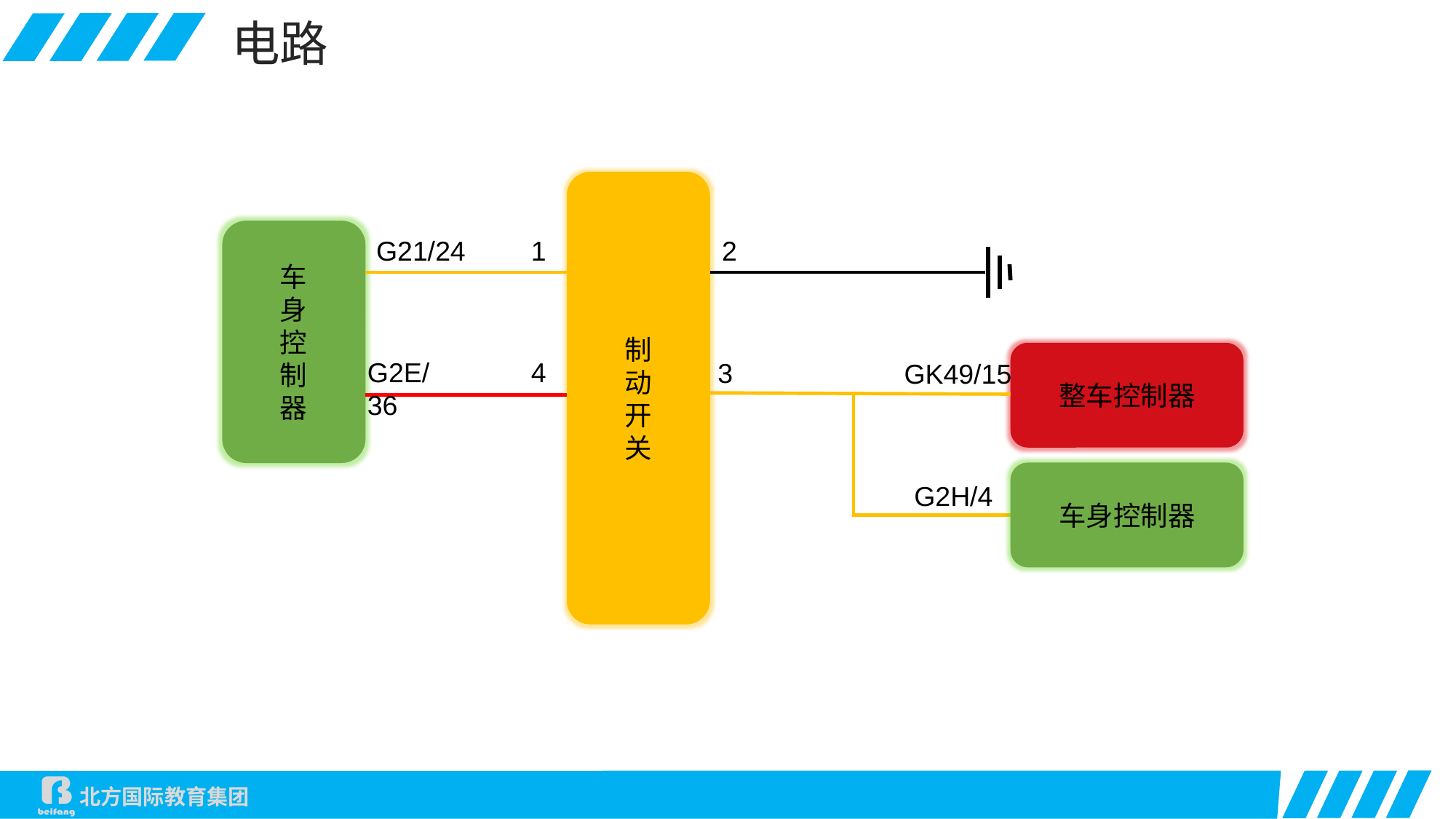

电路
制
动
开
关
车
身
控
制
器
G21/24
1
2
整车控制器
G2E/36
4
3
GK49/15
车身控制器
G2H/4